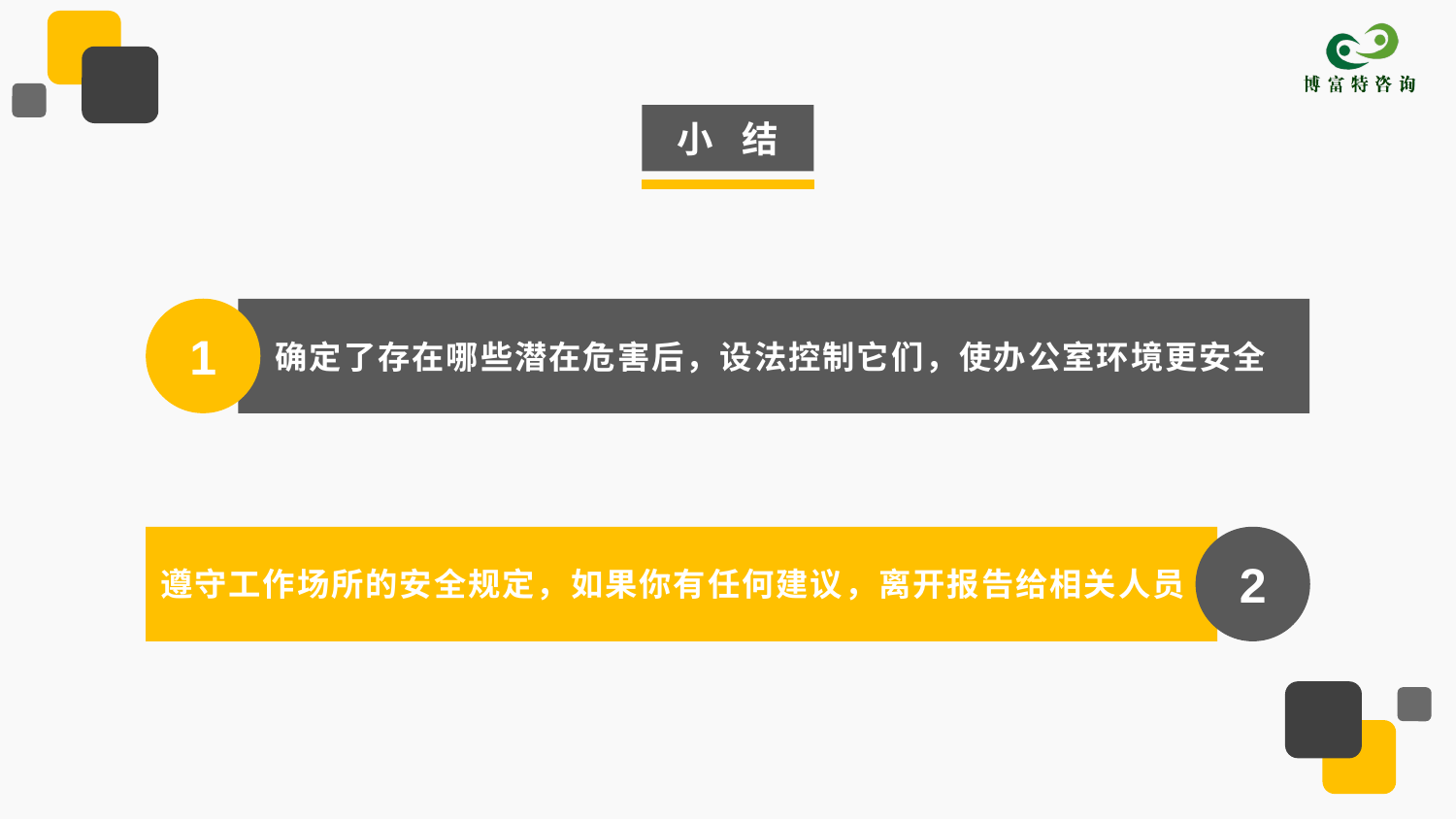

小  结
1

确定了存在哪些潜在危害后，设法控制它们，使办公室环境更安全

2
遵守工作场所的安全规定，如果你有任何建议，离开报告给相关人员